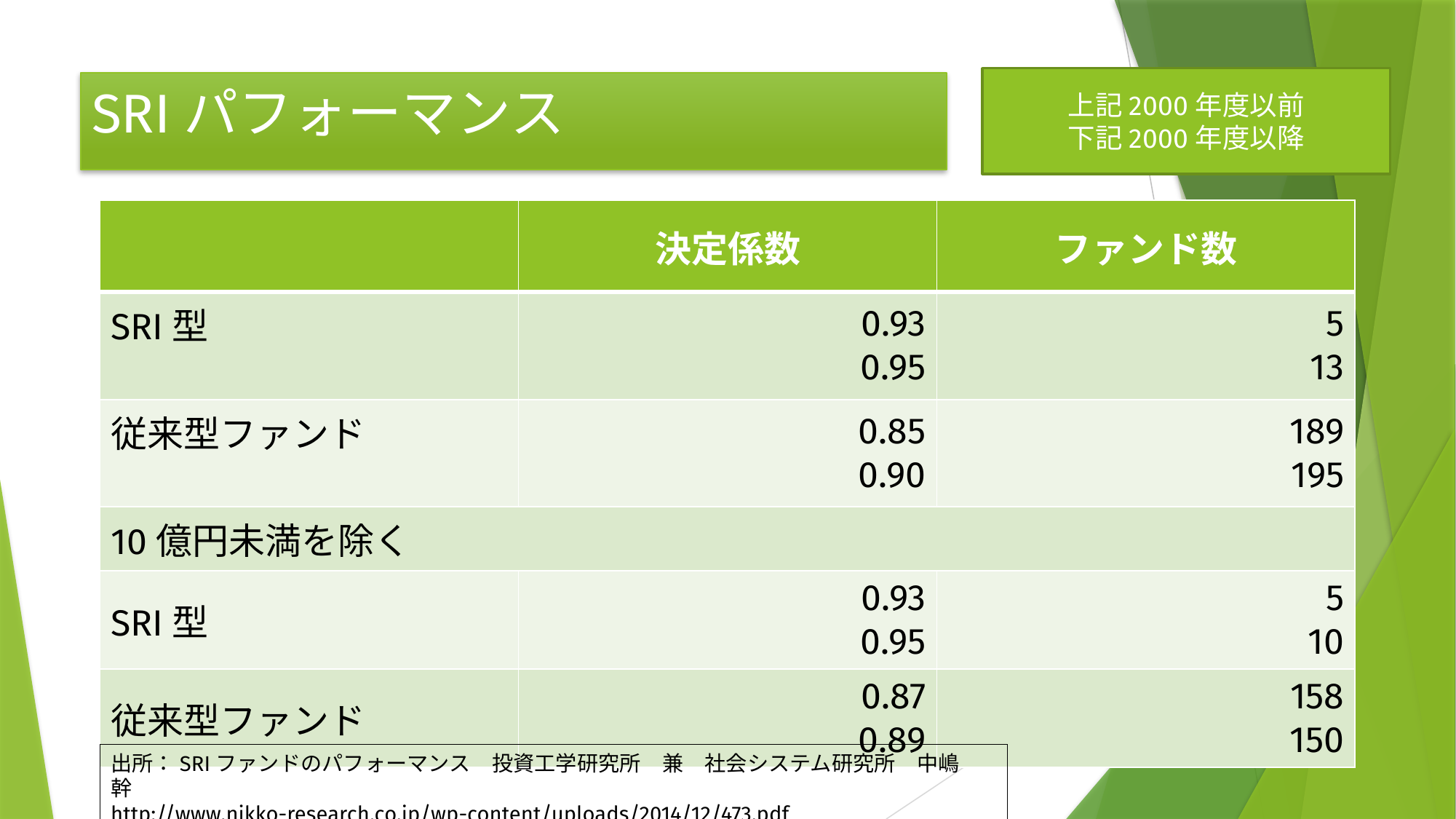

上記2000年度以前
下記2000年度以降
# SRIパフォーマンス
|  | 決定係数 | ファンド数 |
| --- | --- | --- |
| SRI型 | 0.93 0.95 | 5 13 |
| 従来型ファンド | 0.85 0.90 | 189 195 |
| 10億円未満を除く |  |  |
| SRI型 | 0.93 0.95 | 5 10 |
| 従来型ファンド | 0.87 0.89 | 158 150 |
出所：SRIファンドのパフォーマンス　投資工学研究所　兼　社会システム研究所　中嶋　幹
http://www.nikko-research.co.jp/wp-content/uploads/2014/12/473.pdf